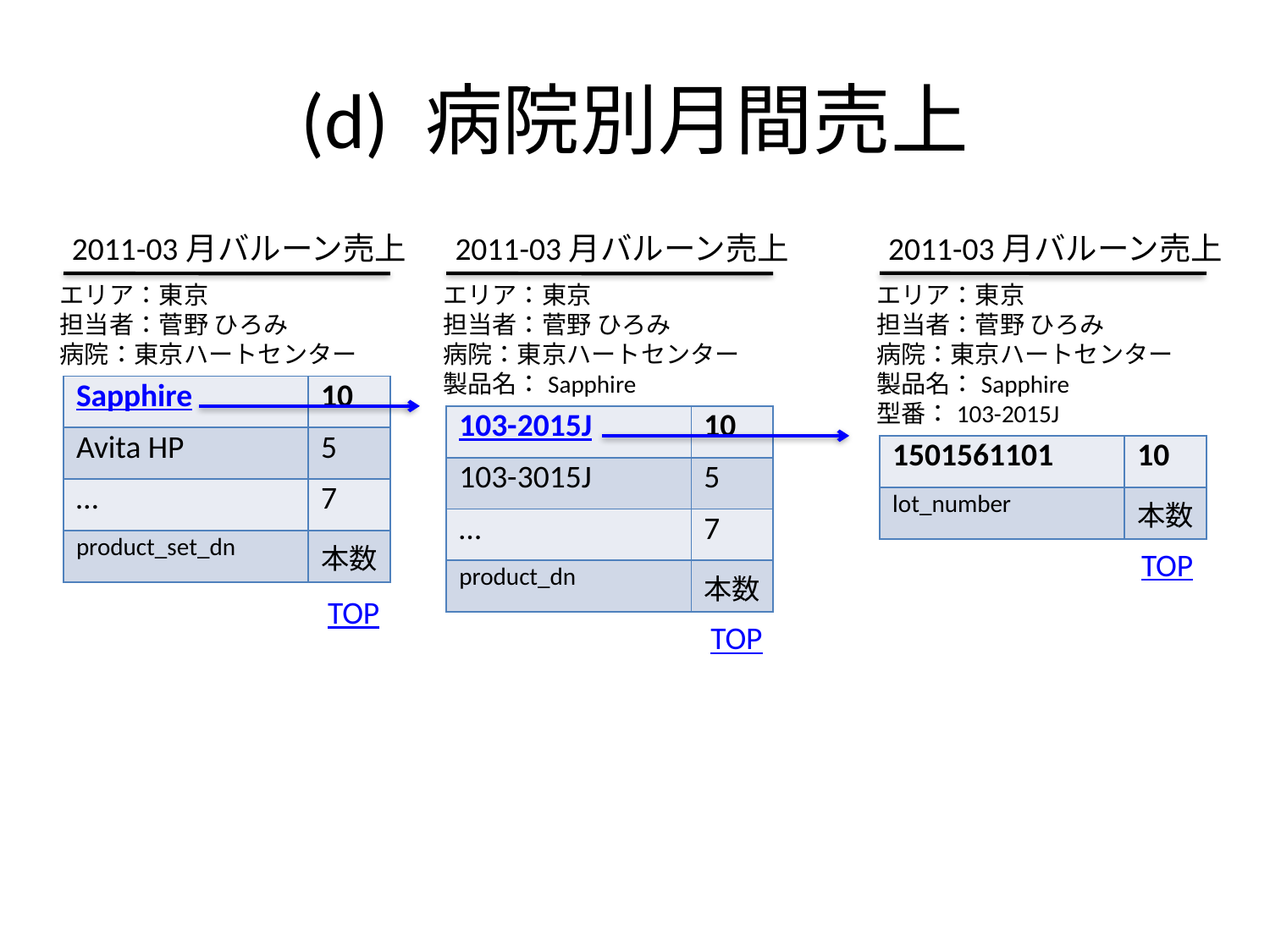

# (d) 病院別月間売上
2011-03月バルーン売上
2011-03月バルーン売上
2011-03月バルーン売上
エリア：東京
担当者：菅野 ひろみ
病院：東京ハートセンター
製品名：Sapphire
型番：103-2015J
エリア：東京
担当者：菅野 ひろみ
病院：東京ハートセンター
エリア：東京
担当者：菅野 ひろみ
病院：東京ハートセンター
製品名：Sapphire
| Sapphire | 10 |
| --- | --- |
| Avita HP | 5 |
| … | 7 |
| product\_set\_dn | 本数 |
| 103-2015J | 10 |
| --- | --- |
| 103-3015J | 5 |
| … | 7 |
| product\_dn | 本数 |
| 1501561101 | 10 |
| --- | --- |
| lot\_number | 本数 |
TOP
TOP
TOP